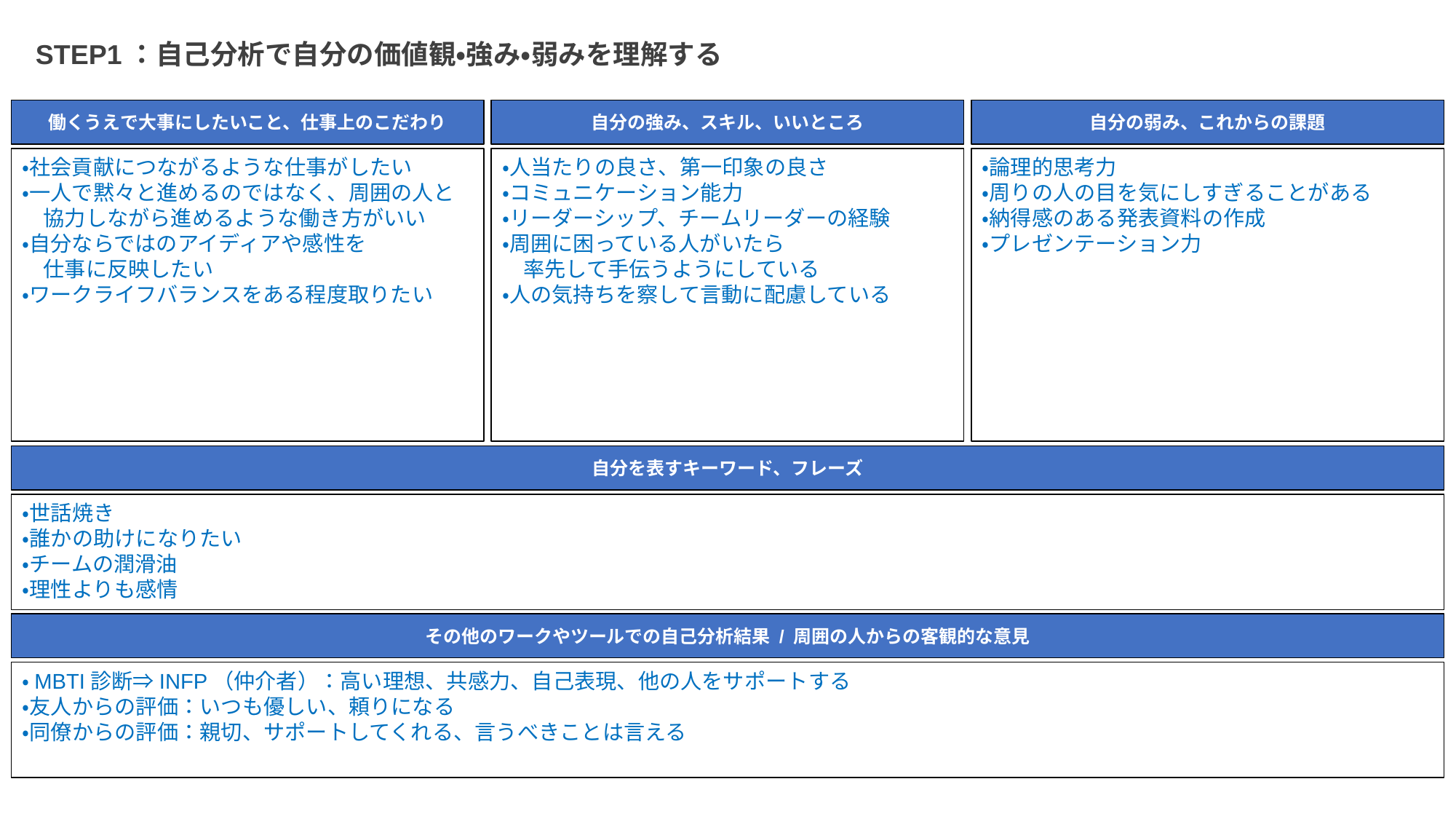

STEP1：自己分析で自分の価値観・強み・弱みを理解する
働くうえで大事にしたいこと、仕事上のこだわり
自分の強み、スキル、いいところ
自分の弱み、これからの課題
・社会貢献につながるような仕事がしたい
・一人で黙々と進めるのではなく、周囲の人と
　協力しながら進めるような働き方がいい
・自分ならではのアイディアや感性を
　仕事に反映したい
・ワークライフバランスをある程度取りたい
・人当たりの良さ、第一印象の良さ
・コミュニケーション能力
・リーダーシップ、チームリーダーの経験
・周囲に困っている人がいたら
　率先して手伝うようにしている
・人の気持ちを察して言動に配慮している
・論理的思考力
・周りの人の目を気にしすぎることがある
・納得感のある発表資料の作成
・プレゼンテーション力
自分を表すキーワード、フレーズ
・世話焼き
・誰かの助けになりたい
・チームの潤滑油
・理性よりも感情
その他のワークやツールでの自己分析結果 / 周囲の人からの客観的な意見
・MBTI診断⇒INFP（仲介者）：高い理想、共感力、自己表現、他の人をサポートする
・友人からの評価：いつも優しい、頼りになる
・同僚からの評価：親切、サポートしてくれる、言うべきことは言える